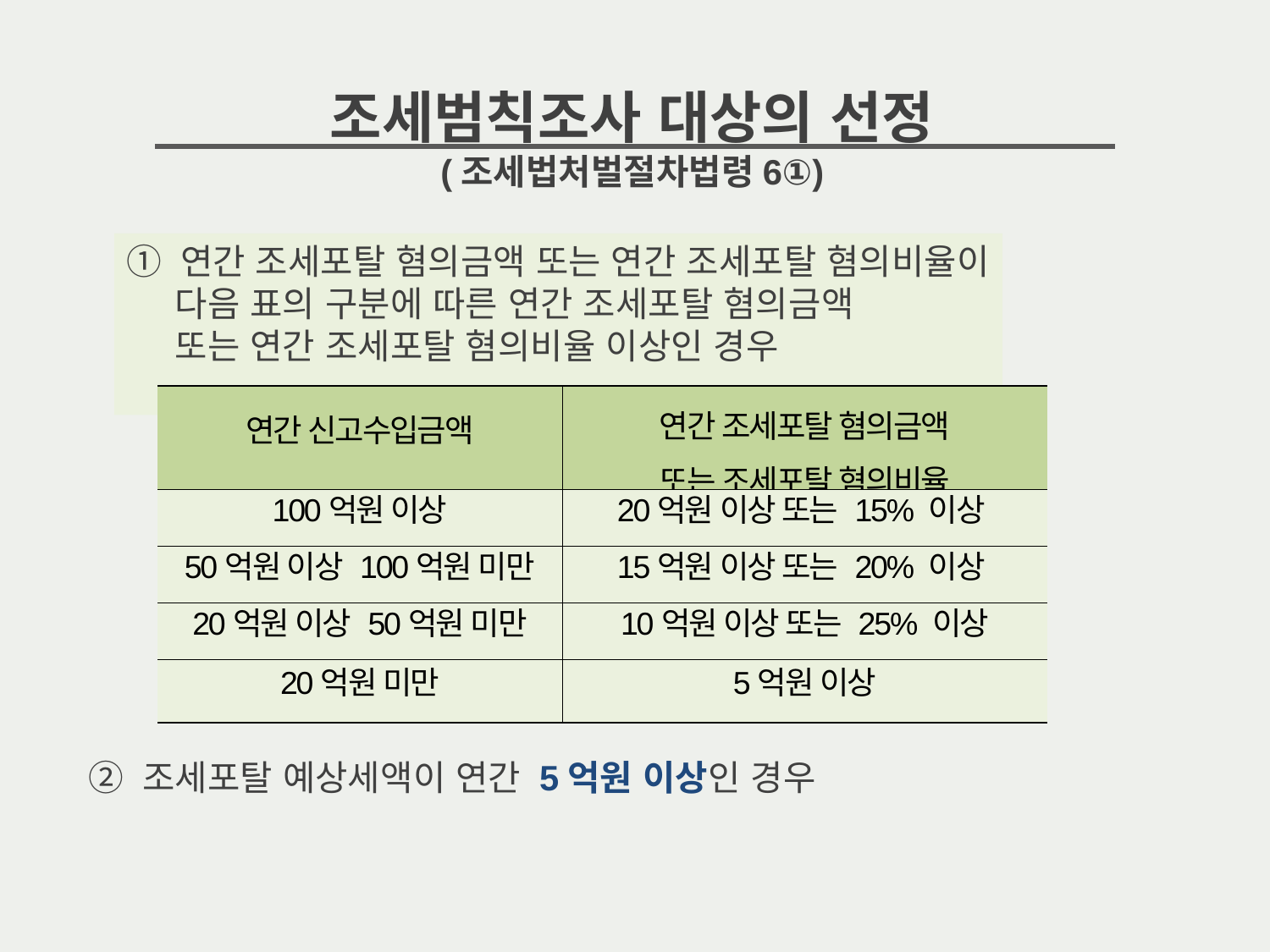

조세범칙조사 대상의 선정
(조세법처벌절차법령6①)

① 연간 조세포탈 혐의금액 또는 연간 조세포탈 혐의비율이
    다음 표의 구분에 따른 연간 조세포탈 혐의금액
    또는 연간 조세포탈 혐의비율 이상인 경우

| 연간 신고수입금액 | 연간 조세포탈 혐의금액 또는 조세포탈 혐의비율 |
| --- | --- |
| 100억원 이상 | 20억원 이상 또는 15% 이상 |
| 50억원 이상 100억원 미만 | 15억원 이상 또는 20% 이상 |
| 20억원 이상 50억원 미만 | 10억원 이상 또는 25% 이상 |
| 20억원 미만 | 5억원 이상 |
② 조세포탈 예상세액이 연간 5억원 이상인 경우